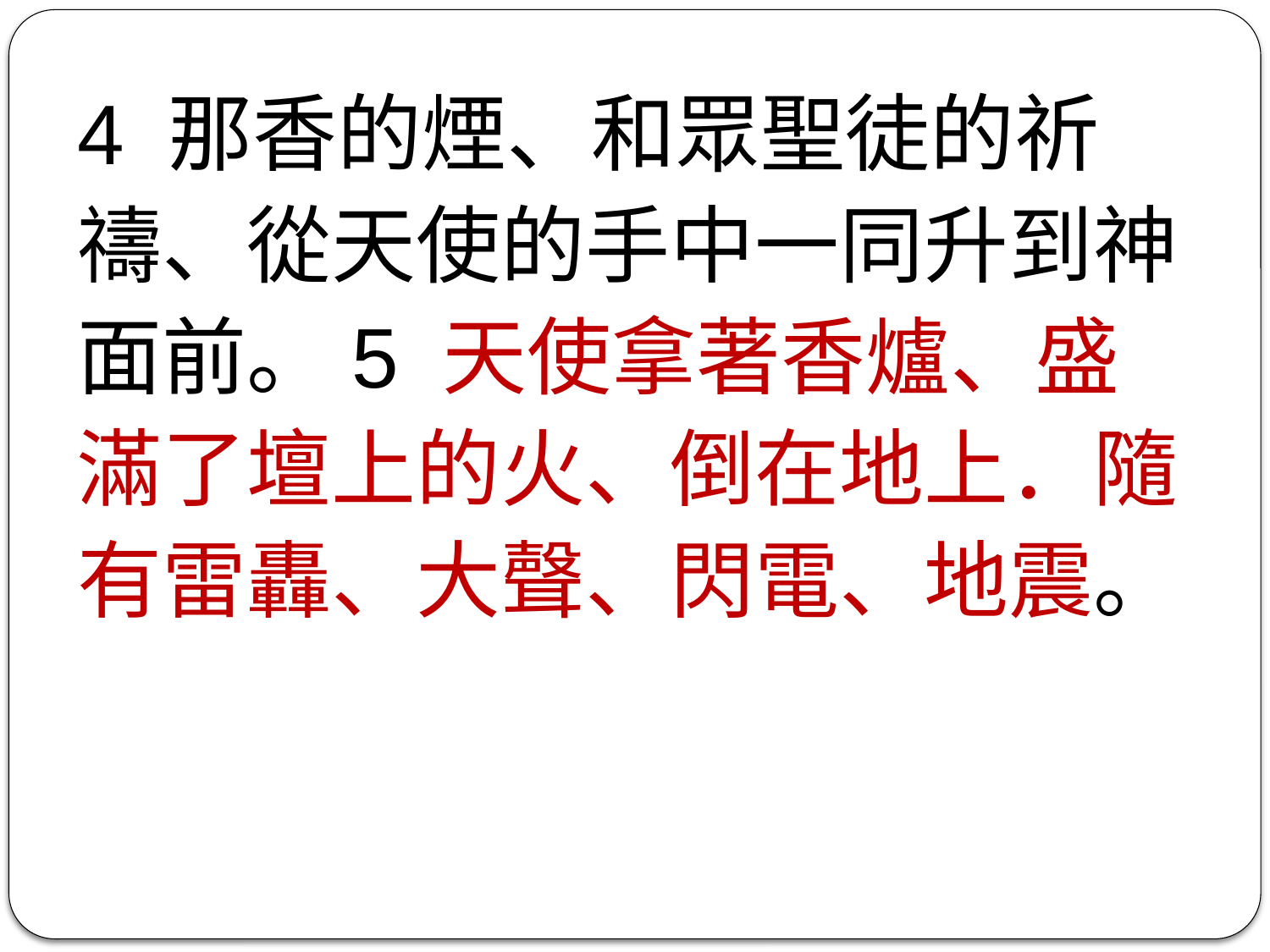

4 那香的煙、和眾聖徒的祈禱、從天使的手中一同升到神面前。5 天使拿著香爐、盛滿了壇上的火、倒在地上．隨有雷轟、大聲、閃電、地震。